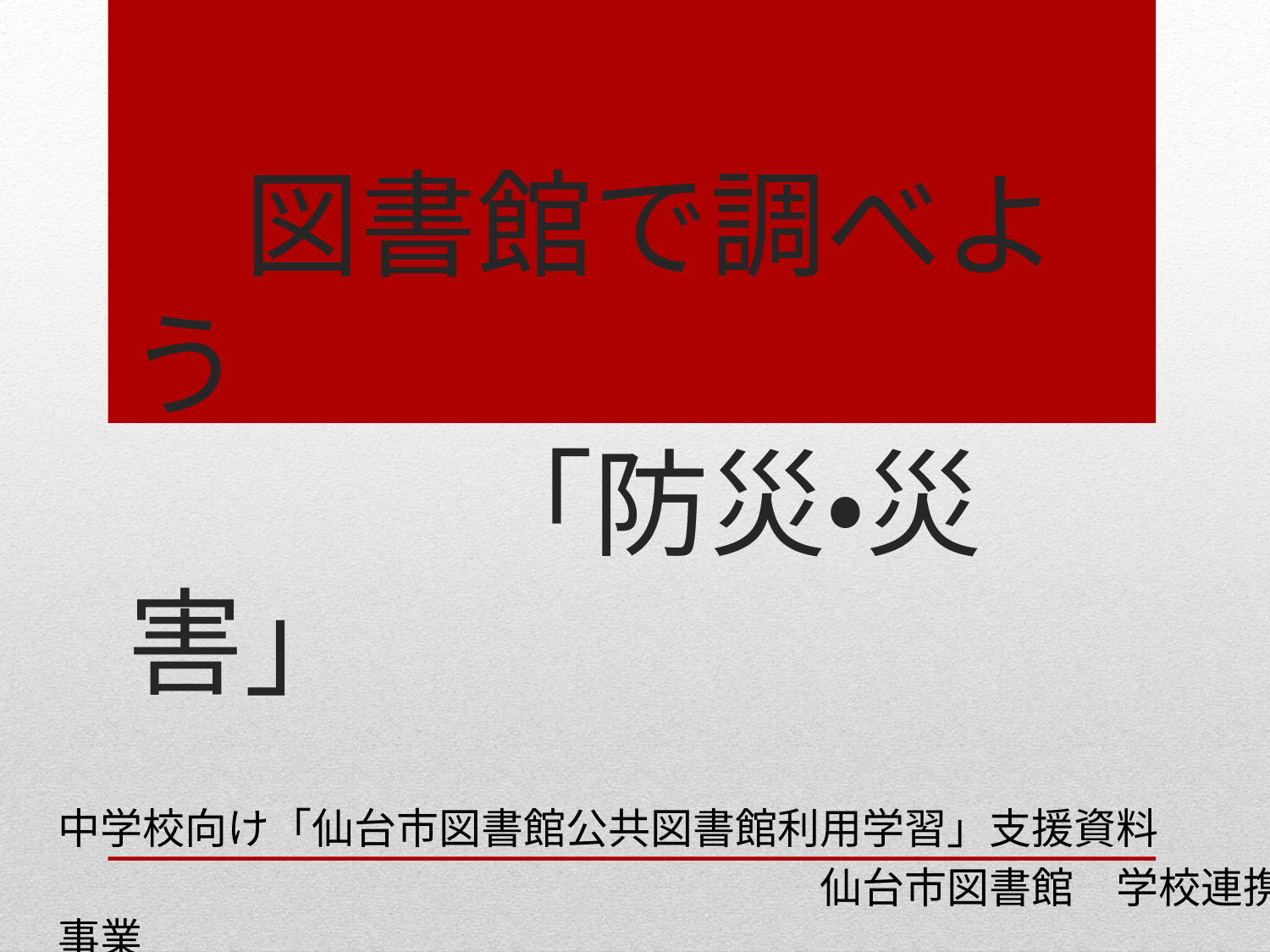

# 図書館で調べよう 　　　「防災・災害」
中学校向け「仙台市図書館公共図書館利用学習」支援資料
　　　　　　　　　　　　　　　　　　仙台市図書館　学校連携事業